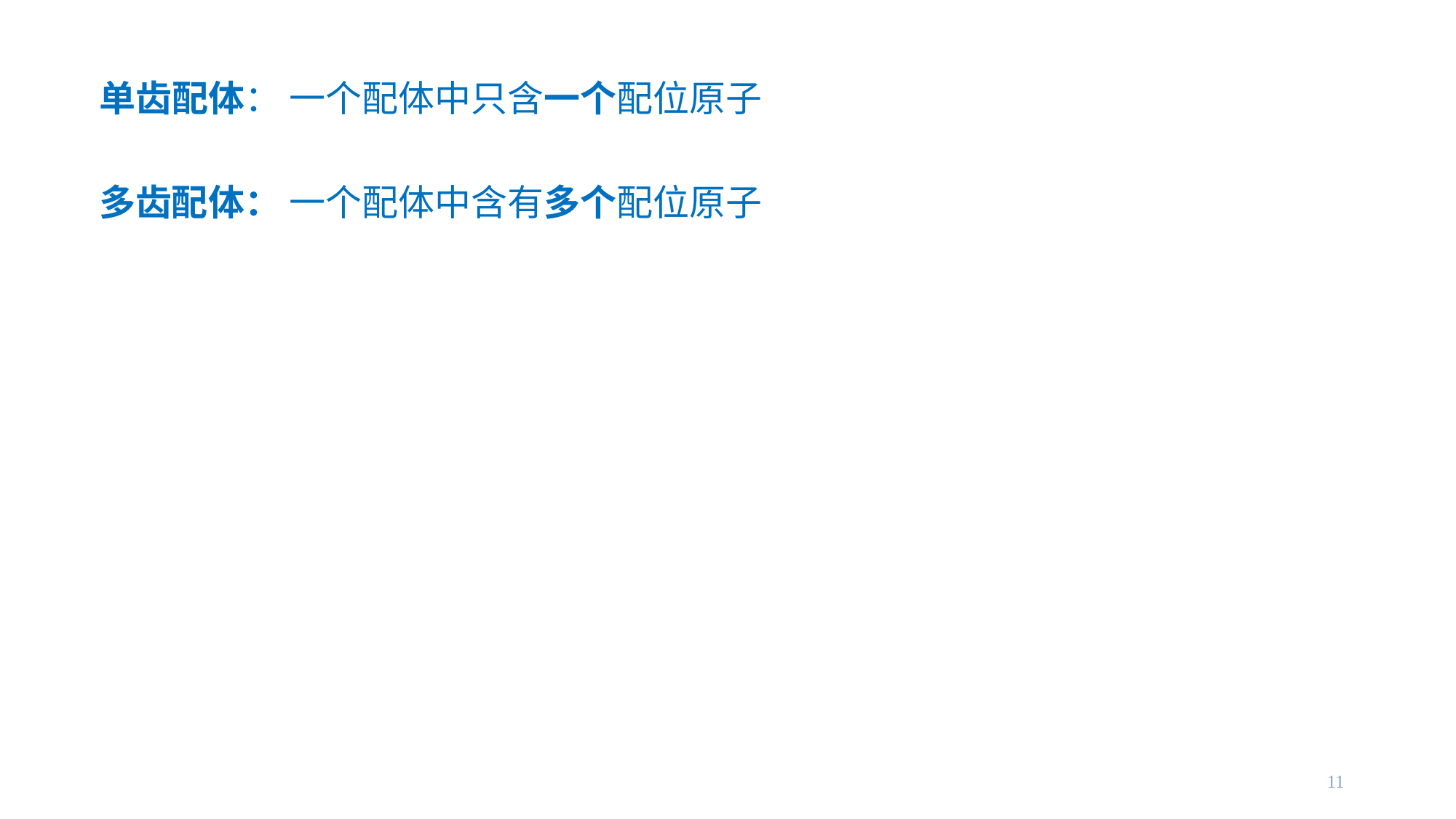

单齿配体： 一个配体中只含一个配位原子
多齿配体： 一个配体中含有多个配位原子
11